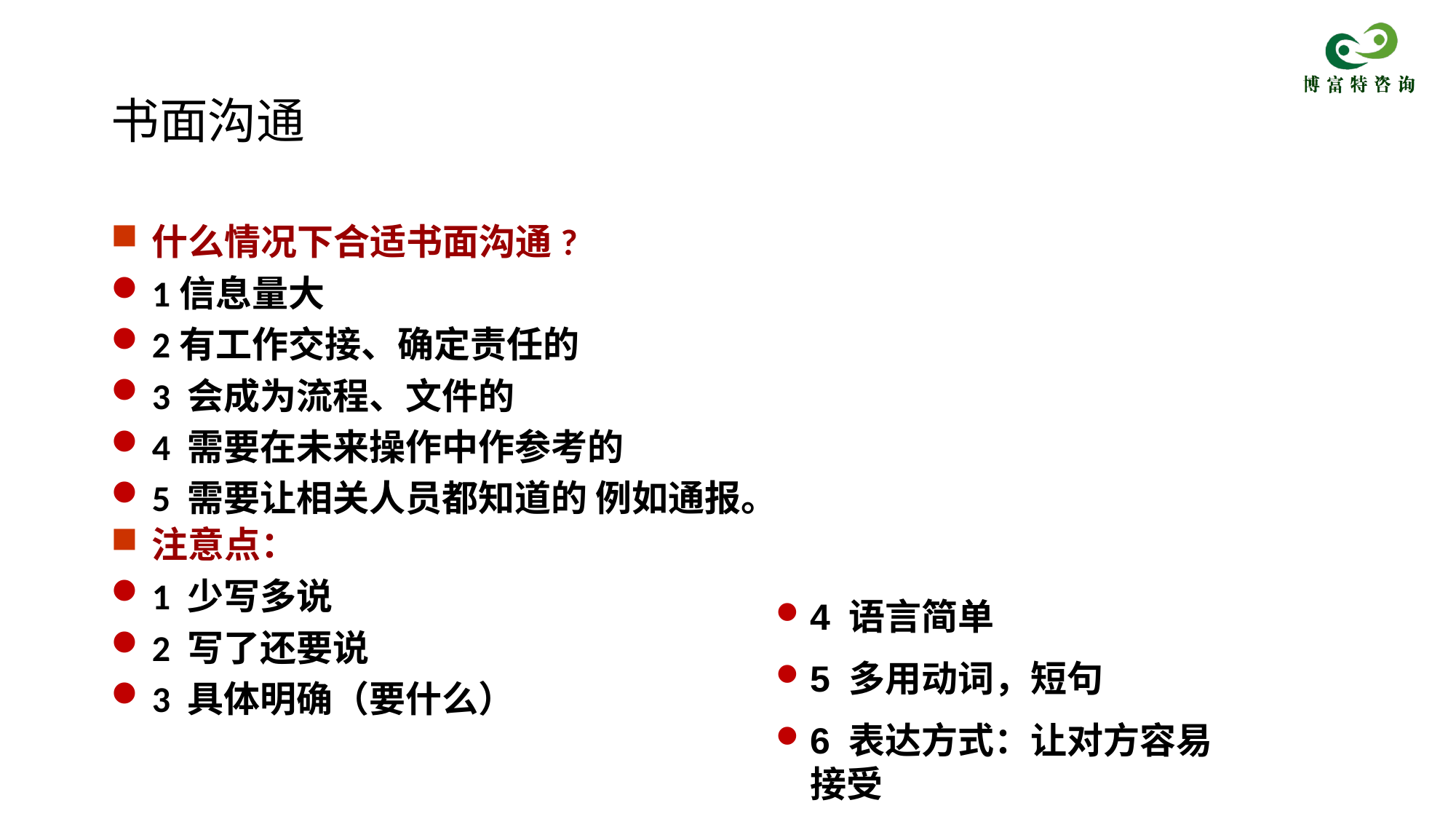

# 书面沟通
什么情况下合适书面沟通?
1信息量大
2有工作交接、确定责任的
3 会成为流程、文件的
4 需要在未来操作中作参考的
5 需要让相关人员都知道的 例如通报。
注意点：
1 少写多说
2 写了还要说
3 具体明确（要什么）
4 语言简单
5 多用动词，短句
6 表达方式：让对方容易接受